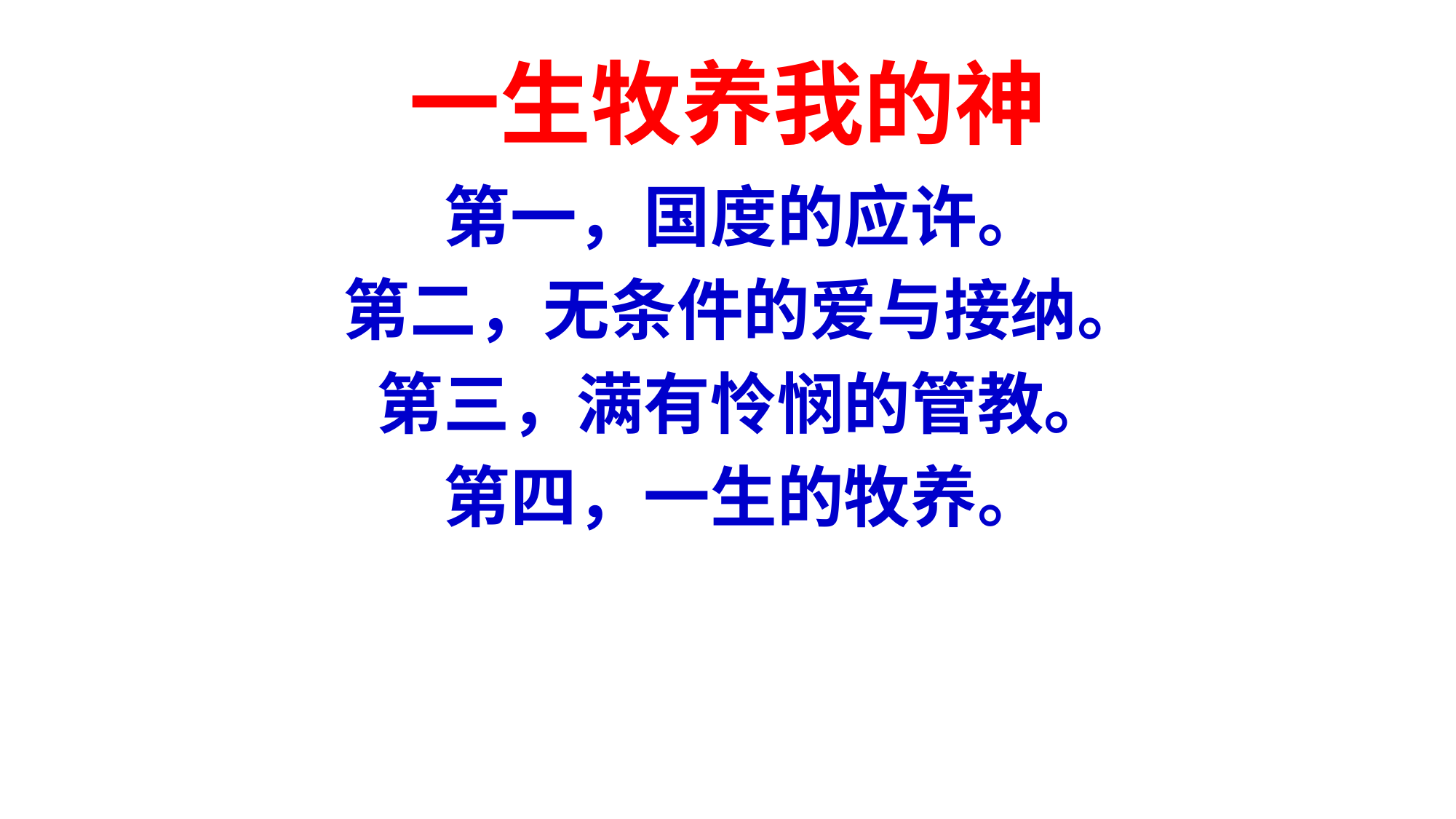

# 一生牧养我的神
第一，国度的应许。
第二，无条件的爱与接纳。
第三，满有怜悯的管教。
第四，一生的牧养。